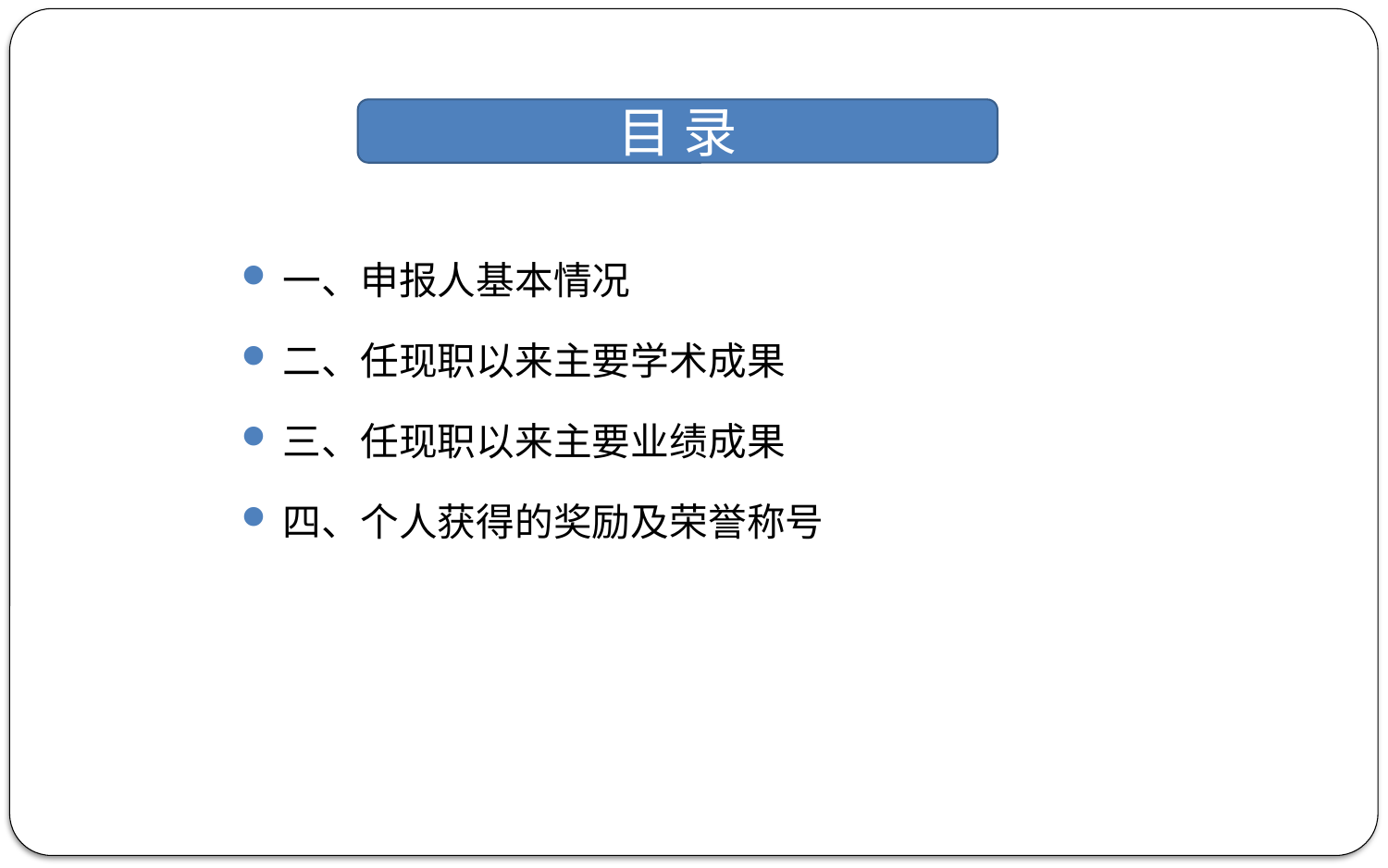

目录
目 录
一、申报人基本情况
二、任现职以来主要学术成果
三、任现职以来主要业绩成果
四、个人获得的奖励及荣誉称号